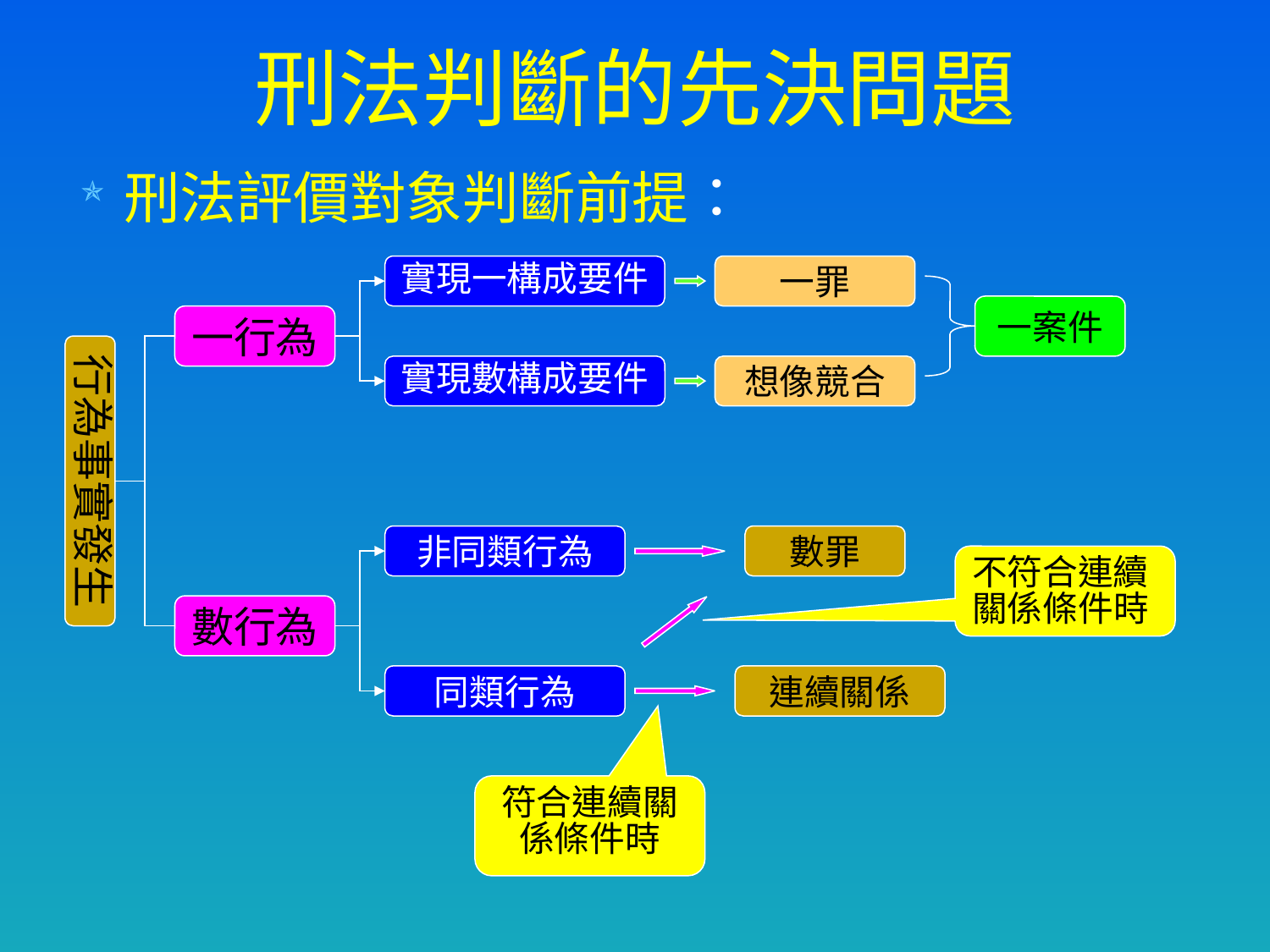

# 刑法判斷的先決問題
刑法評價對象判斷前提：
實現一構成要件
一罪

一案件
一行為
行為事實發生
實現數構成要件
想像競合

非同類行為
數罪

不符合連續關係條件時
數行為

同類行為
連續關係

符合連續關係條件時